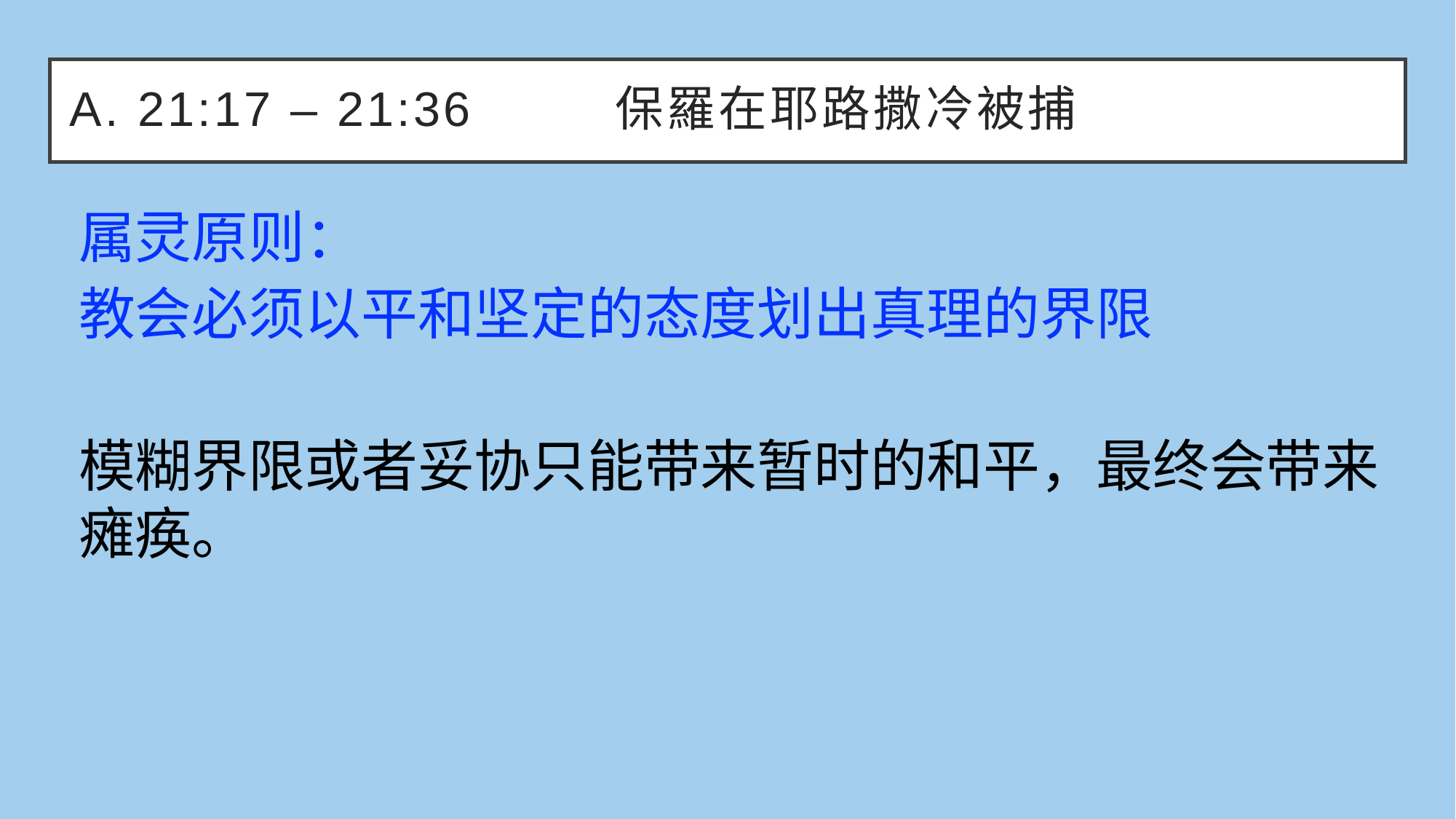

# A. 21:17 – 21:36		保羅在耶路撒冷被捕
属灵原则：
教会必须以平和坚定的态度划出真理的界限

模糊界限或者妥协只能带来暂时的和平，最终会带来瘫痪。